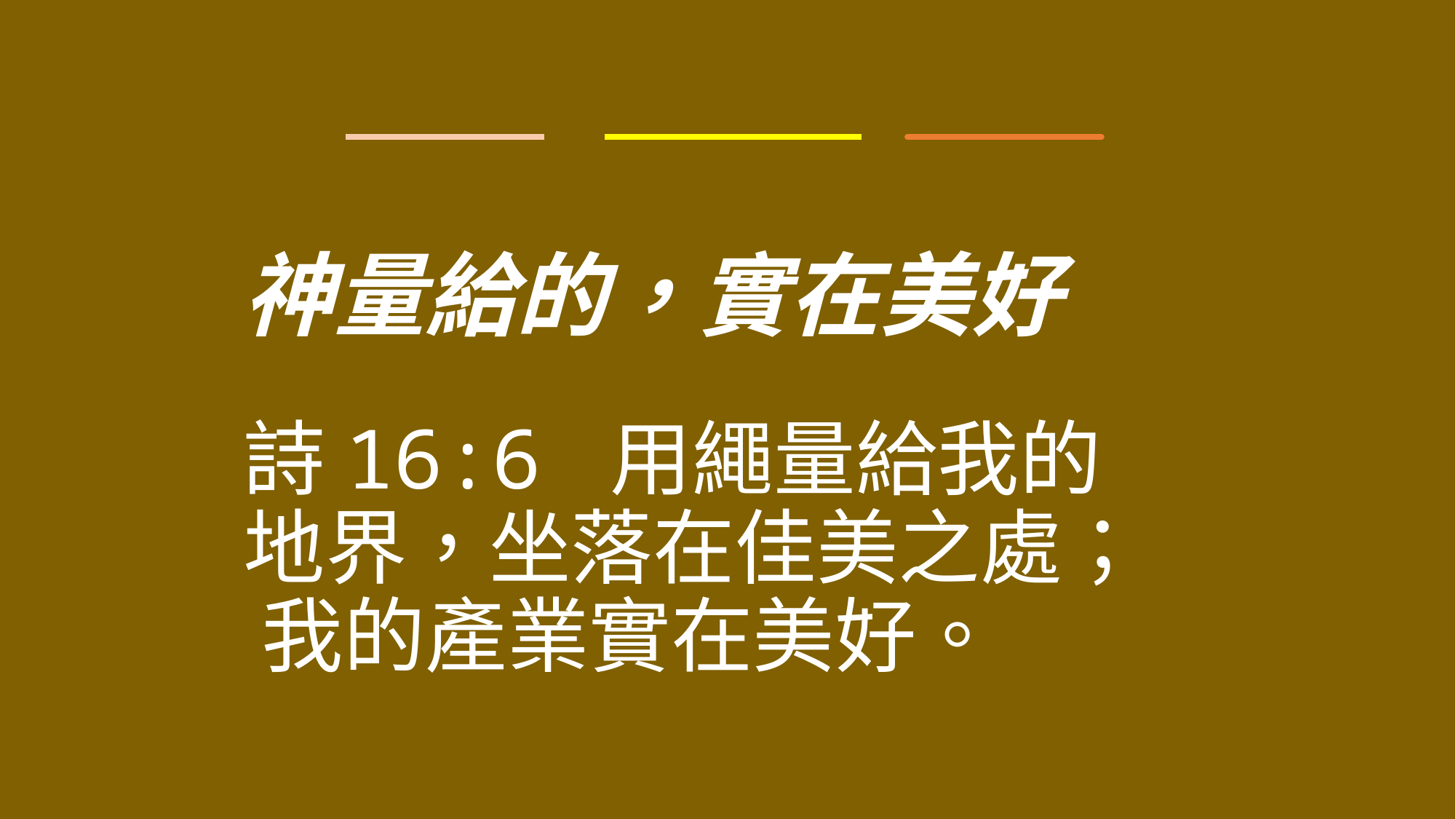

神量給的，實在美好

詩16:6 用繩量給我的地界，坐落在佳美之處； 我的產業實在美好。